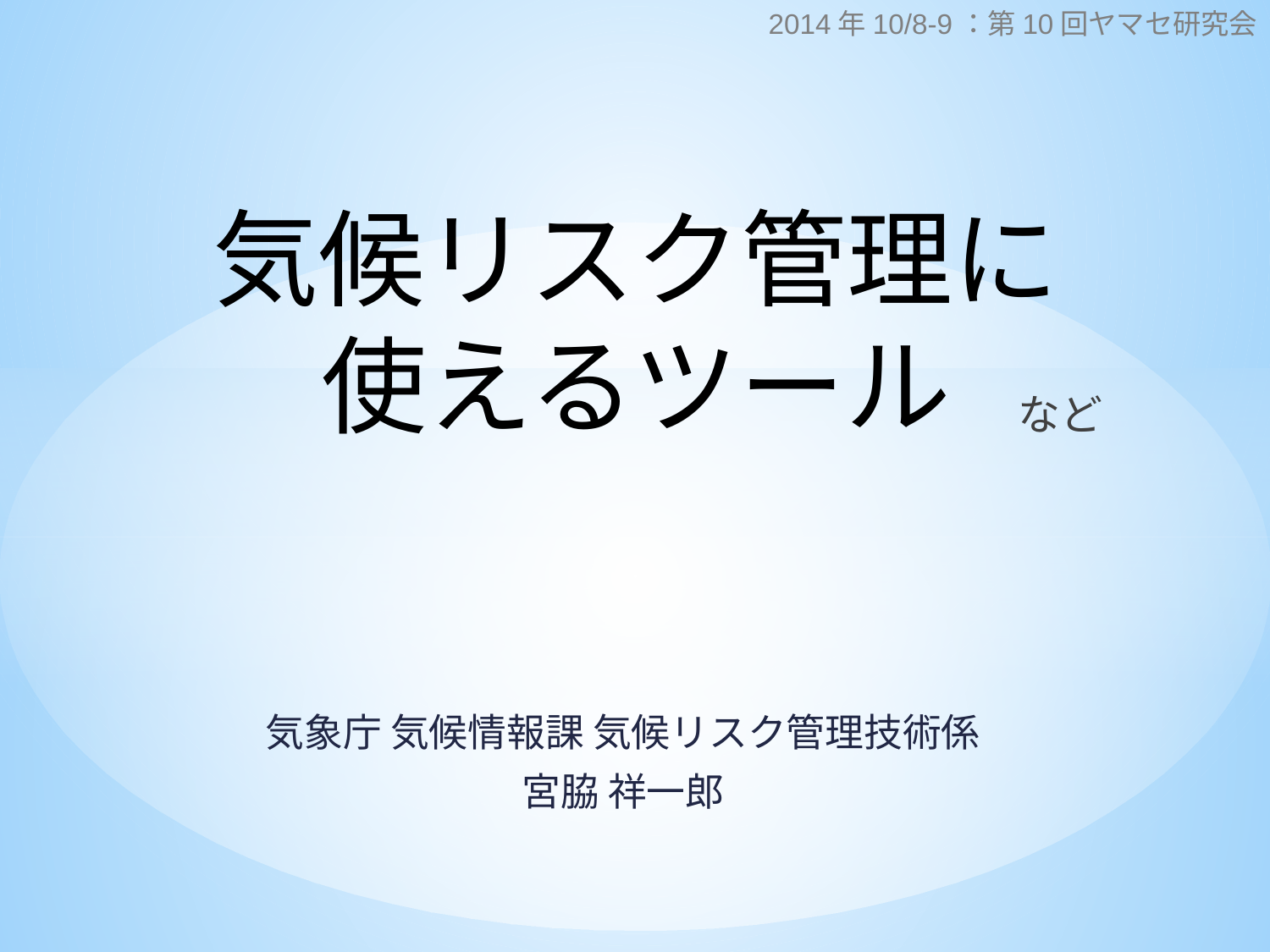

2014年10/8-9：第10回ヤマセ研究会
# 気候リスク管理に 使えるツール
など
気象庁 気候情報課 気候リスク管理技術係
宮脇 祥一郎